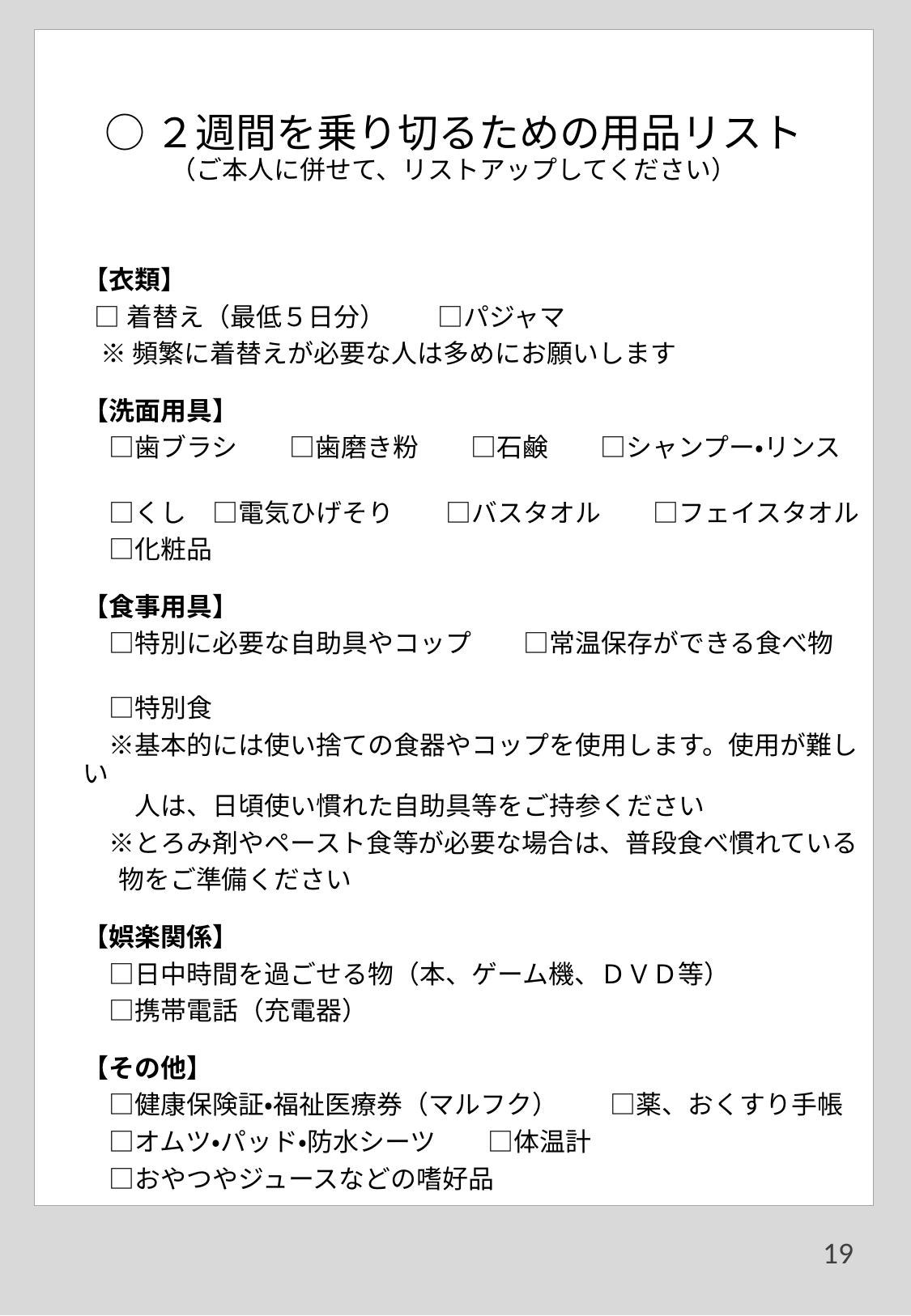

○２週間を乗り切るための用品リスト
（ご本人に併せて、リストアップしてください）

【衣類】
  □着替え（最低５日分）　　□パジャマ
   ※頻繁に着替えが必要な人は多めにお願いします
【洗面用具】
　□歯ブラシ　　□歯磨き粉　　□石鹸　　□シャンプー・リンス
　□くし　□電気ひげそり　　□バスタオル　　□フェイスタオル
　□化粧品
【食事用具】
　□特別に必要な自助具やコップ　　□常温保存ができる食べ物
　□特別食
　※基本的には使い捨ての食器やコップを使用します。使用が難しい
　　人は、日頃使い慣れた自助具等をご持参ください
　※とろみ剤やペースト食等が必要な場合は、普段食べ慣れている
     物をご準備ください
【娯楽関係】
　□日中時間を過ごせる物（本、ゲーム機、ＤＶＤ等）
　□携帯電話（充電器）
【その他】
　□健康保険証・福祉医療券（マルフク）　　□薬、おくすり手帳
　□オムツ・パッド・防水シーツ　　□体温計
　□おやつやジュースなどの嗜好品

19